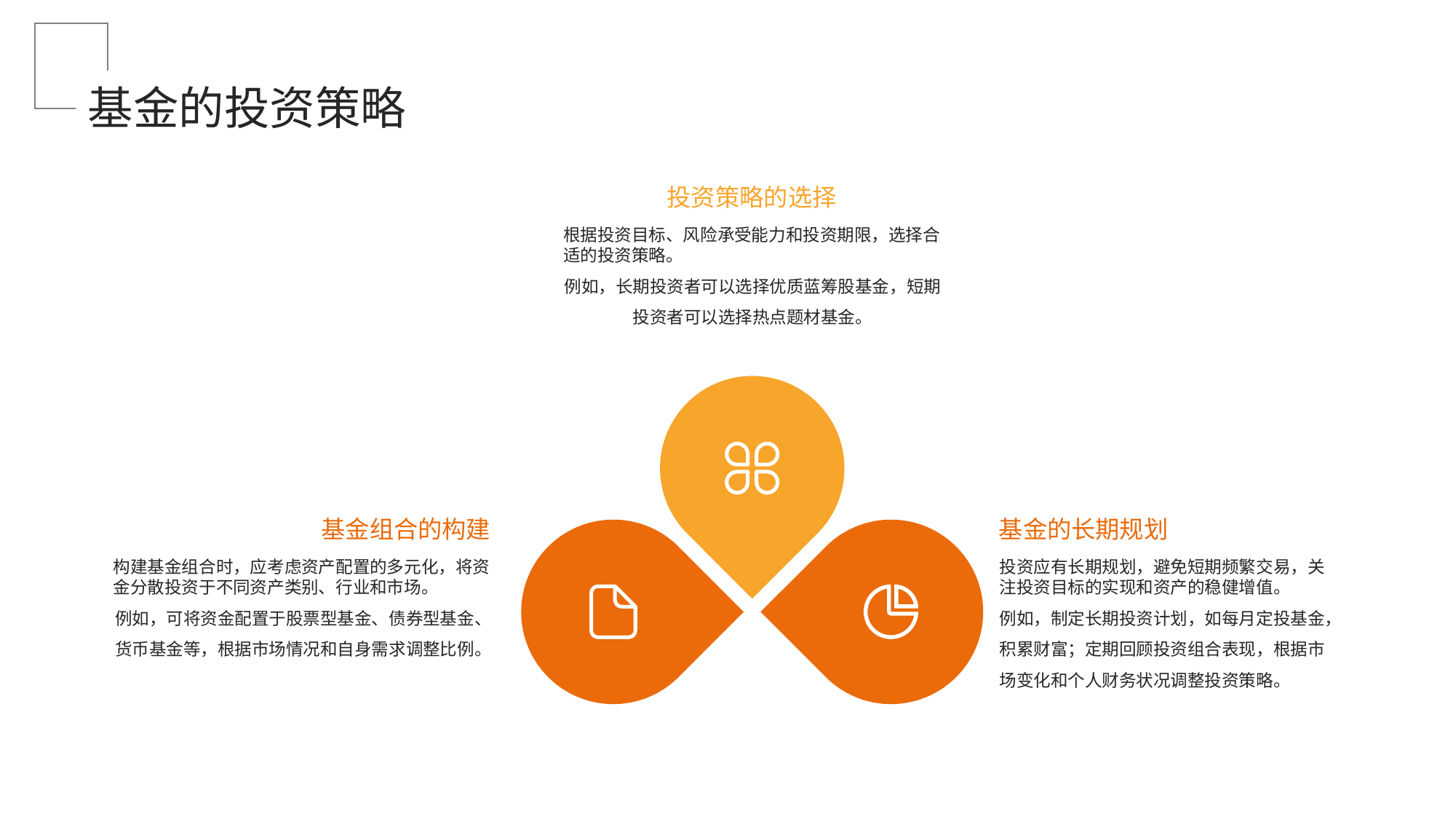

基金的投资策略
投资策略的选择
根据投资目标、风险承受能力和投资期限，选择合适的投资策略。
例如，长期投资者可以选择优质蓝筹股基金，短期投资者可以选择热点题材基金。

基金组合的构建
基金的长期规划

构建基金组合时，应考虑资产配置的多元化，将资金分散投资于不同资产类别、行业和市场。
例如，可将资金配置于股票型基金、债券型基金、货币基金等，根据市场情况和自身需求调整比例。
投资应有长期规划，避免短期频繁交易，关注投资目标的实现和资产的稳健增值。
例如，制定长期投资计划，如每月定投基金，积累财富；定期回顾投资组合表现，根据市场变化和个人财务状况调整投资策略。